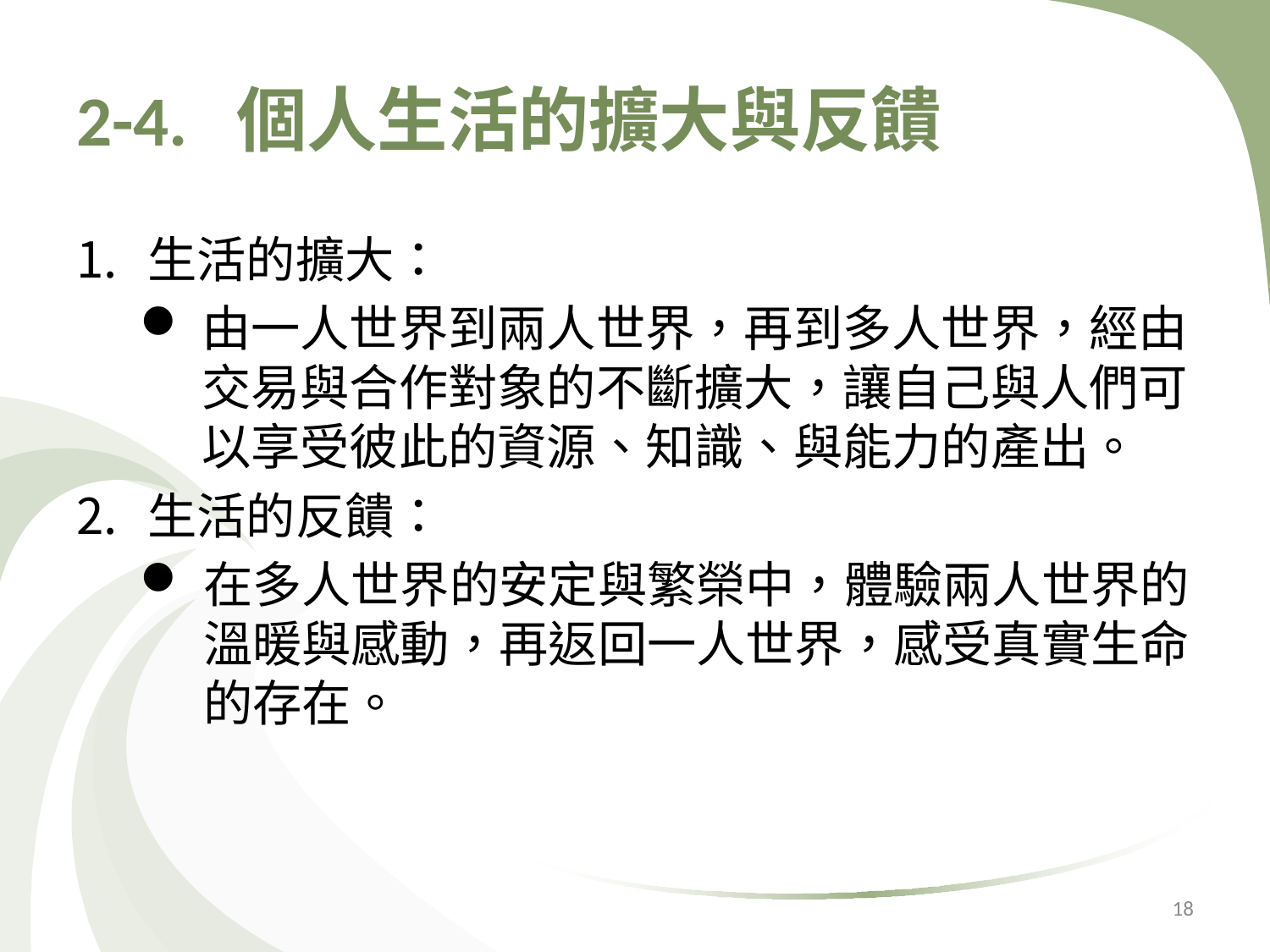

# 2-4.  個人生活的擴大與反饋
生活的擴大：
由一人世界到兩人世界，再到多人世界，經由交易與合作對象的不斷擴大，讓自己與人們可以享受彼此的資源、知識、與能力的產出。
生活的反饋：
在多人世界的安定與繁榮中，體驗兩人世界的溫暖與感動，再返回一人世界，感受真實生命的存在。

18